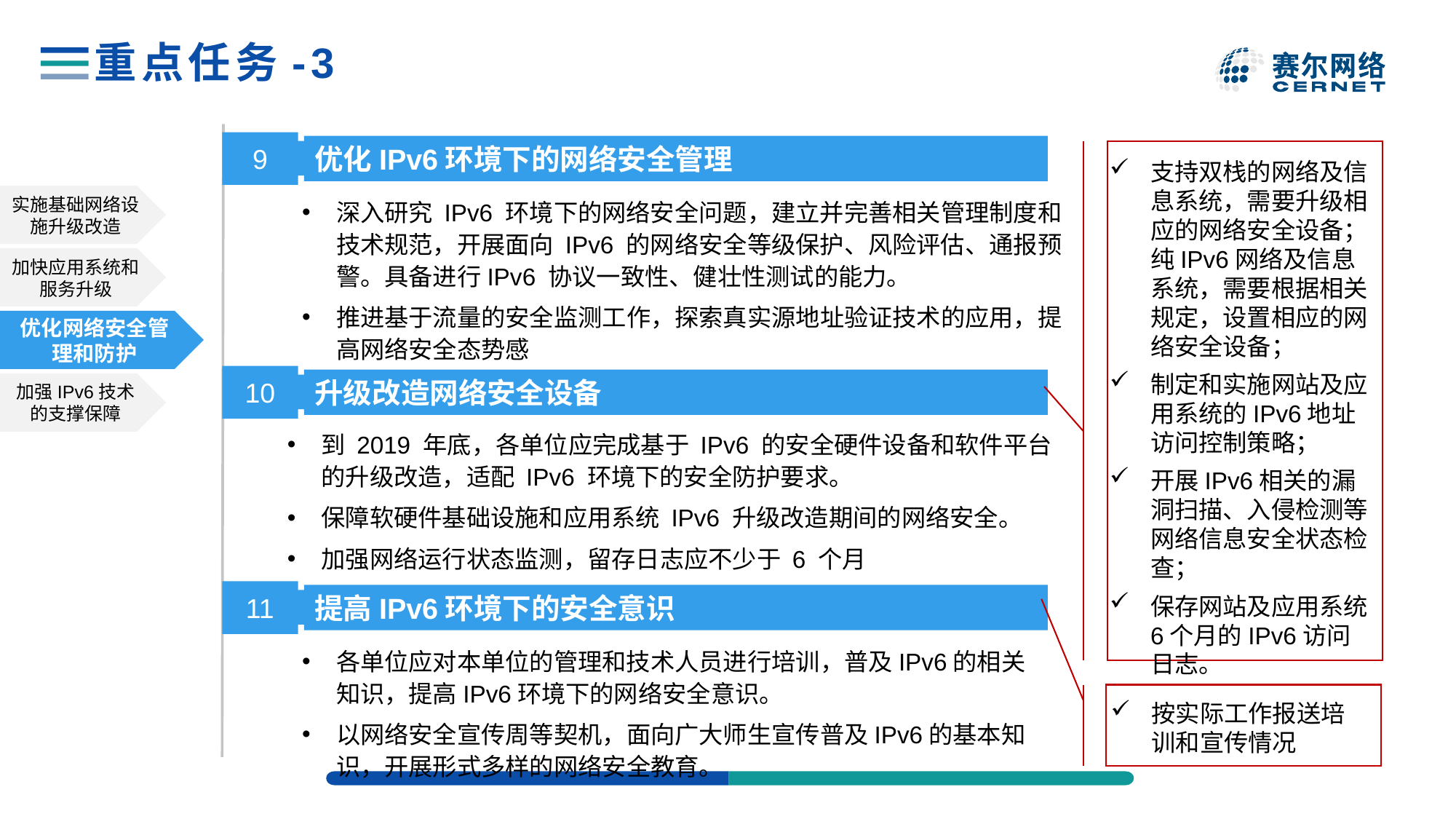

# 重点任务-3
9
优化IPv6环境下的网络安全管理

支持双栈的网络及信息系统，需要升级相应的网络安全设备；纯IPv6网络及信息系统，需要根据相关规定，设置相应的网络安全设备；
制定和实施网站及应用系统的IPv6地址访问控制策略；
开展IPv6相关的漏洞扫描、入侵检测等网络信息安全状态检查；
保存网站及应用系统6个月的IPv6访问日志。
实施基础网络设施升级改造
深入研究 IPv6 环境下的网络安全问题，建立并完善相关管理制度和技术规范，开展面向 IPv6 的网络安全等级保护、风险评估、通报预警。具备进行IPv6 协议一致性、健壮性测试的能力。
推进基于流量的安全监测工作，探索真实源地址验证技术的应用，提高网络安全态势感
知能力。
加快应用系统和服务升级
优化网络安全管理和防护
10
升级改造网络安全设备

加强IPv6技术的支撑保障
到 2019 年底，各单位应完成基于 IPv6 的安全硬件设备和软件平台的升级改造，适配 IPv6 环境下的安全防护要求。
保障软硬件基础设施和应用系统 IPv6 升级改造期间的网络安全。
加强网络运行状态监测，留存日志应不少于 6 个月
11
提高IPv6环境下的安全意识

各单位应对本单位的管理和技术人员进行培训，普及IPv6的相关知识，提高IPv6环境下的网络安全意识。
以网络安全宣传周等契机，面向广大师生宣传普及IPv6的基本知识，开展形式多样的网络安全教育。

按实际工作报送培训和宣传情况